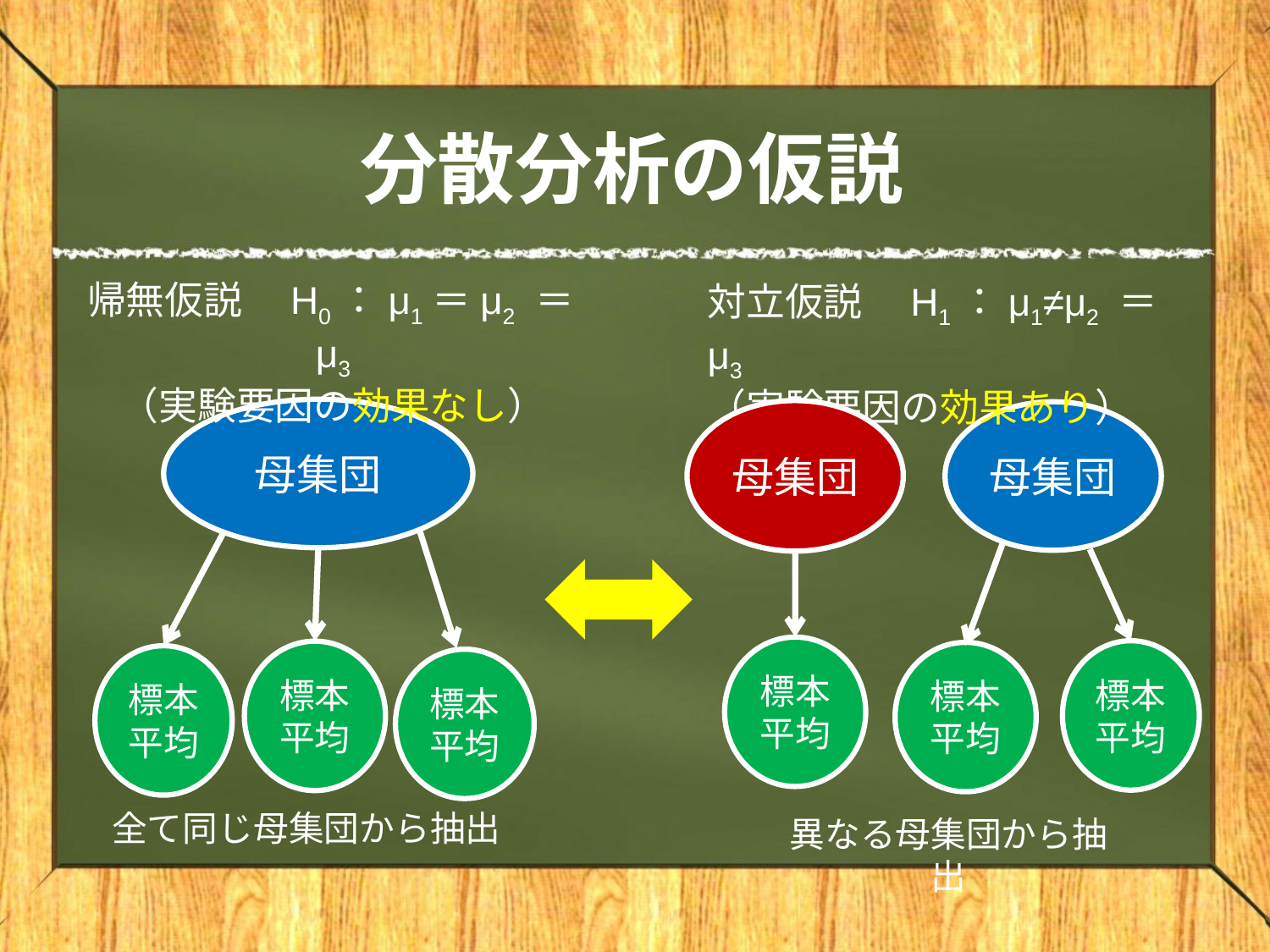

# 分散分析の仮説
帰無仮説　H0：μ1＝μ2 ＝μ3
（実験要因の効果なし）
対立仮説　H1：μ1≠μ2 ＝μ3
（実験要因の効果あり）
母集団
母集団
母集団

標本平均
標本平均
標本平均
標本平均
標本平均
標本平均
全て同じ母集団から抽出
異なる母集団から抽出